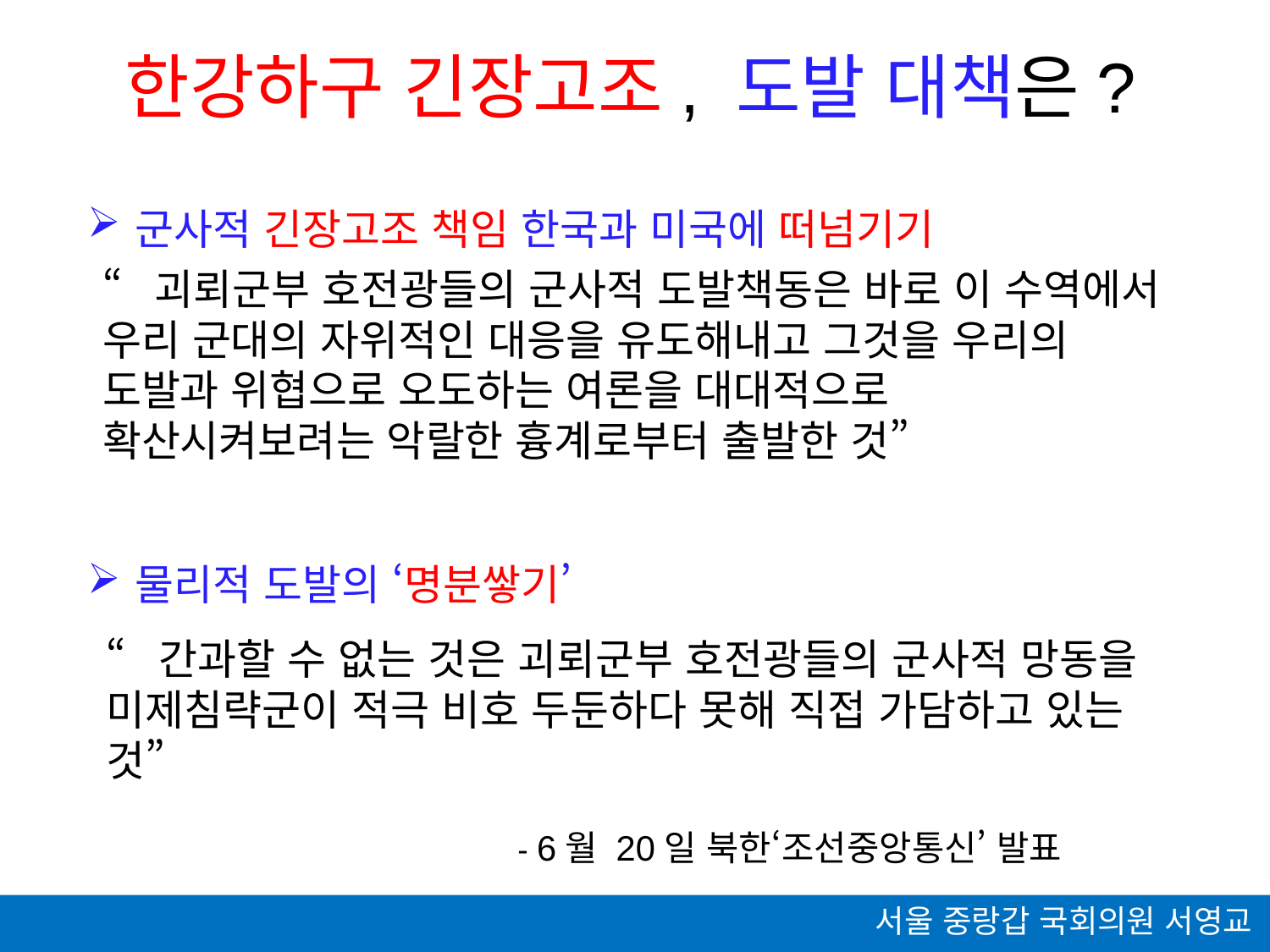

한강하구 긴장고조, 도발 대책은?
군사적 긴장고조 책임 한국과 미국에 떠넘기기
“괴뢰군부 호전광들의 군사적 도발책동은 바로 이 수역에서 우리 군대의 자위적인 대응을 유도해내고 그것을 우리의 도발과 위협으로 오도하는 여론을 대대적으로 확산시켜보려는 악랄한 흉계로부터 출발한 것”
물리적 도발의 ‘명분쌓기’
“간과할 수 없는 것은 괴뢰군부 호전광들의 군사적 망동을 미제침략군이 적극 비호 두둔하다 못해 직접 가담하고 있는 것”
- 6월 20일 북한‘조선중앙통신’ 발표

서울 중랑갑 국회의원 서영교